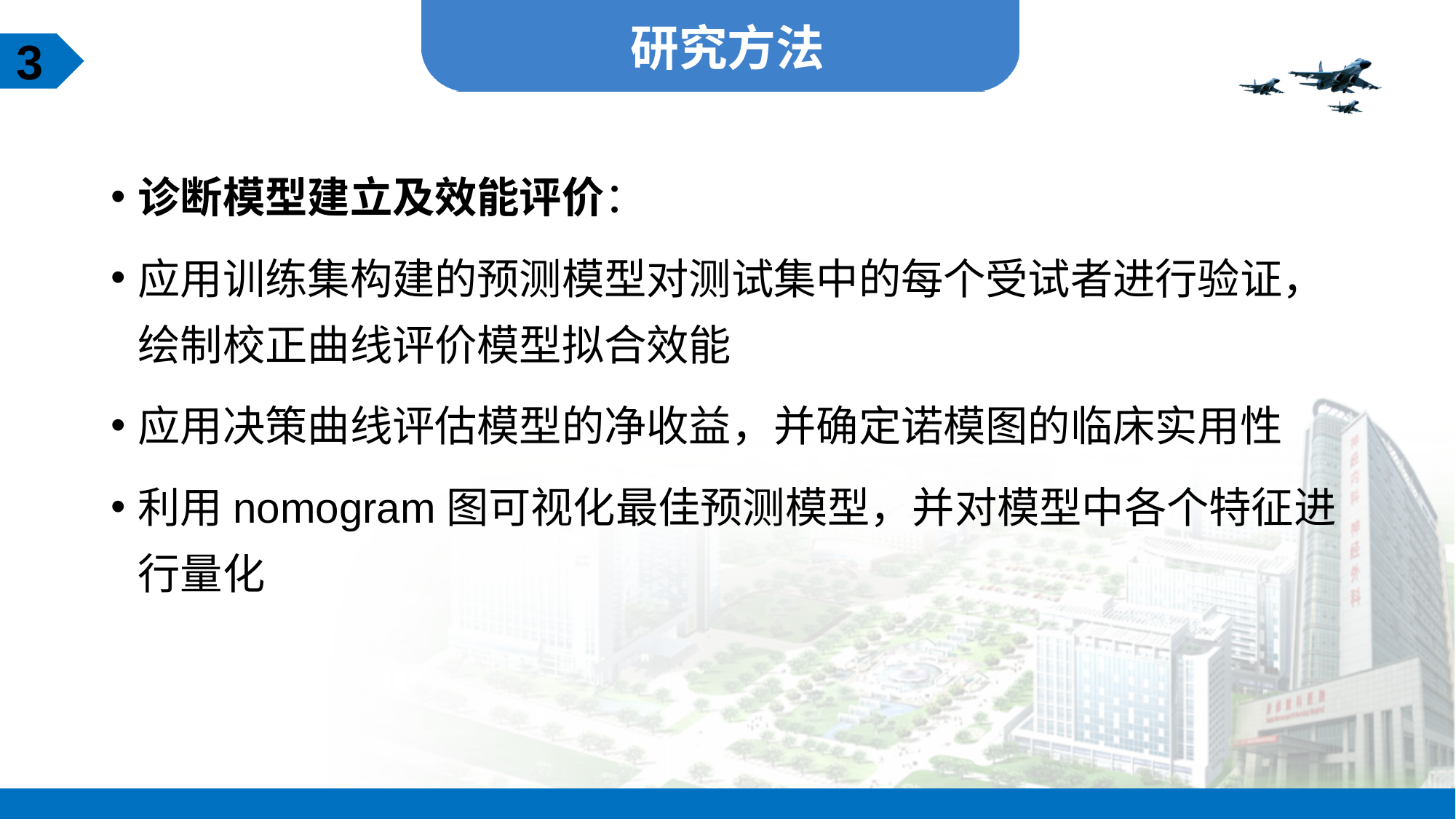

研究方法
3
诊断模型建立及效能评价：
应用训练集构建的预测模型对测试集中的每个受试者进行验证，绘制校正曲线评价模型拟合效能
应用决策曲线评估模型的净收益，并确定诺模图的临床实用性
利用nomogram图可视化最佳预测模型，并对模型中各个特征进行量化